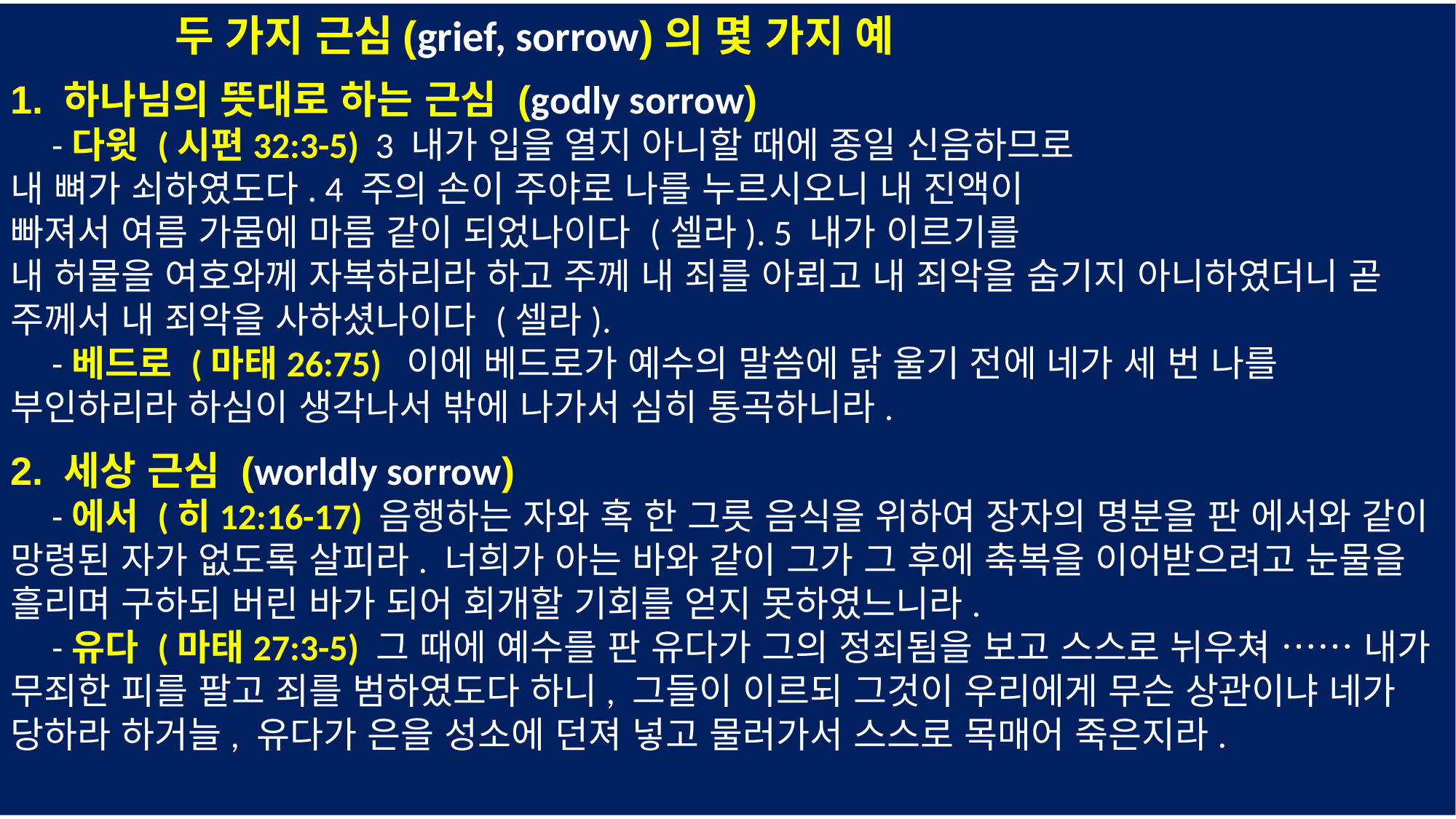

두 가지 근심(grief, sorrow)의 몇 가지 예

1. 하나님의 뜻대로 하는 근심 (godly sorrow)
     -다윗 (시편32:3-5)  3 내가 입을 열지 아니할 때에 종일 신음하므로
내 뼈가 쇠하였도다. 4 주의 손이 주야로 나를 누르시오니 내 진액이
빠져서 여름 가뭄에 마름 같이 되었나이다 (셀라). 5 내가 이르기를
내 허물을 여호와께 자복하리라 하고 주께 내 죄를 아뢰고 내 죄악을 숨기지 아니하였더니 곧 주께서 내 죄악을 사하셨나이다 (셀라).
     -베드로 (마태26:75)  이에 베드로가 예수의 말씀에 닭 울기 전에 네가 세 번 나를 부인하리라 하심이 생각나서 밖에 나가서 심히 통곡하니라.

2. 세상 근심 (worldly sorrow)
     -에서 (히12:16-17) 음행하는 자와 혹 한 그릇 음식을 위하여 장자의 명분을 판 에서와 같이 망령된 자가 없도록 살피라. 너희가 아는 바와 같이 그가 그 후에 축복을 이어받으려고 눈물을 흘리며 구하되 버린 바가 되어 회개할 기회를 얻지 못하였느니라.
     -유다 (마태27:3-5) 그 때에 예수를 판 유다가 그의 정죄됨을 보고 스스로 뉘우쳐 …… 내가 무죄한 피를 팔고 죄를 범하였도다 하니, 그들이 이르되 그것이 우리에게 무슨 상관이냐 네가 당하라 하거늘, 유다가 은을 성소에 던져 넣고 물러가서 스스로 목매어 죽은지라.